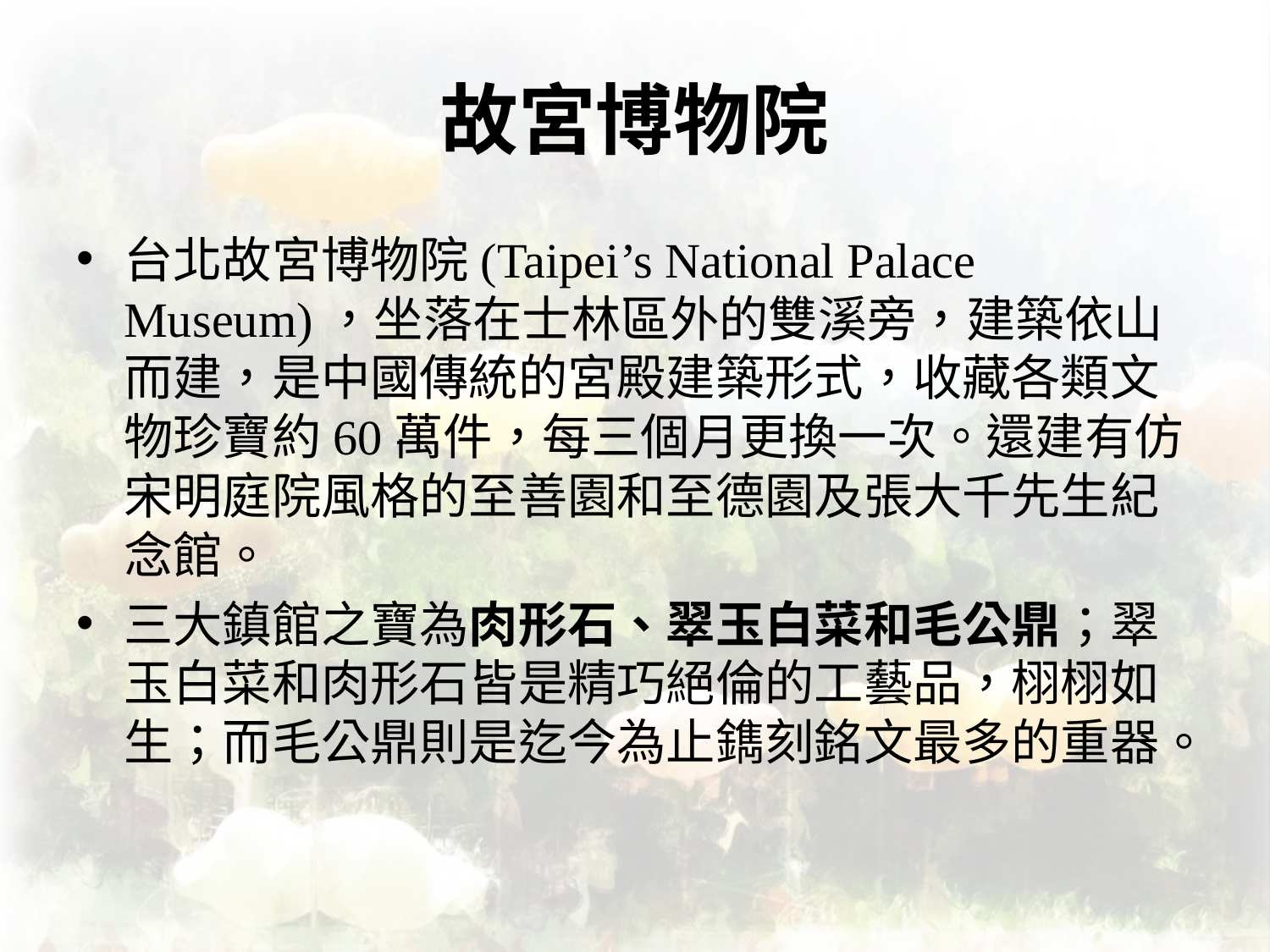

# 故宮博物院
台北故宮博物院(Taipei’s National Palace Museum)，坐落在士林區外的雙溪旁，建築依山而建，是中國傳統的宮殿建築形式，收藏各類文物珍寶約60萬件，每三個月更換一次。還建有仿宋明庭院風格的至善園和至德園及張大千先生紀念館。
三大鎮館之寶為肉形石、翠玉白菜和毛公鼎；翠玉白菜和肉形石皆是精巧絕倫的工藝品，栩栩如生；而毛公鼎則是迄今為止鐫刻銘文最多的重器。